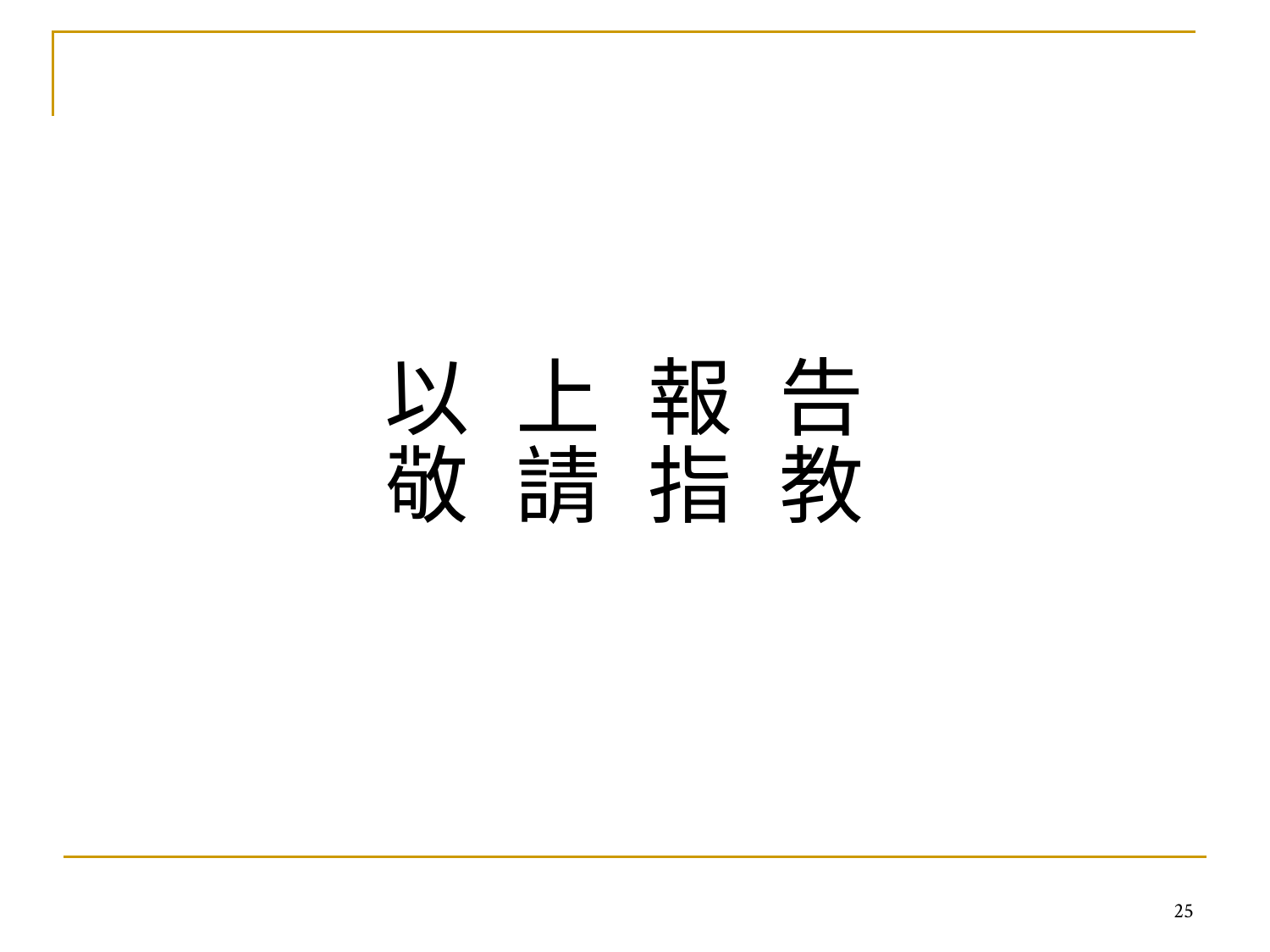

以  上  報  告
敬  請  指  教

25